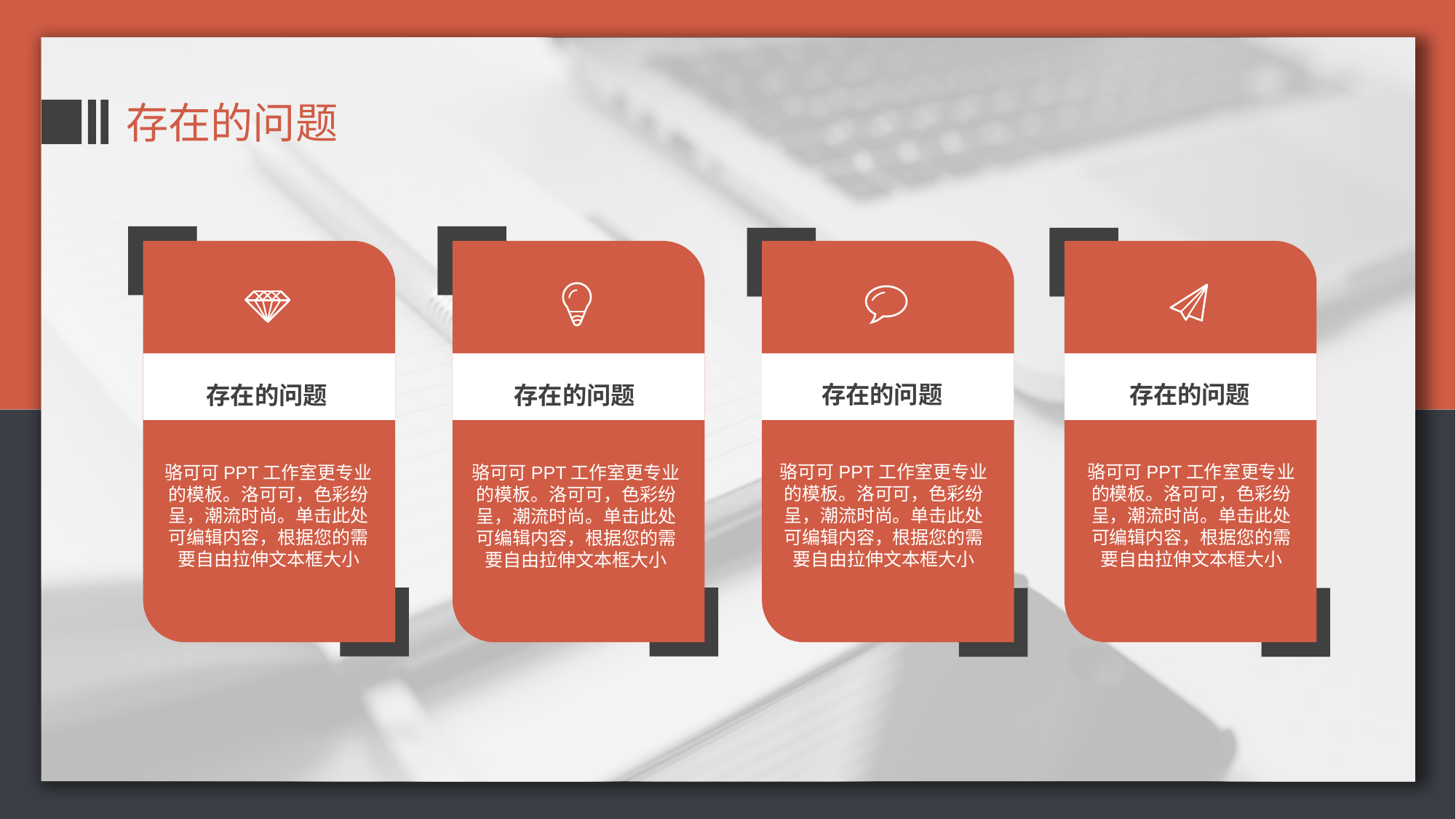

存在的问题

存在的问题
存在的问题
存在的问题
存在的问题

骆可可PPT工作室更专业的模板。洛可可，色彩纷呈，潮流时尚。单击此处可编辑内容，根据您的需要自由拉伸文本框大小
骆可可PPT工作室更专业的模板。洛可可，色彩纷呈，潮流时尚。单击此处可编辑内容，根据您的需要自由拉伸文本框大小
骆可可PPT工作室更专业的模板。洛可可，色彩纷呈，潮流时尚。单击此处可编辑内容，根据您的需要自由拉伸文本框大小
骆可可PPT工作室更专业的模板。洛可可，色彩纷呈，潮流时尚。单击此处可编辑内容，根据您的需要自由拉伸文本框大小